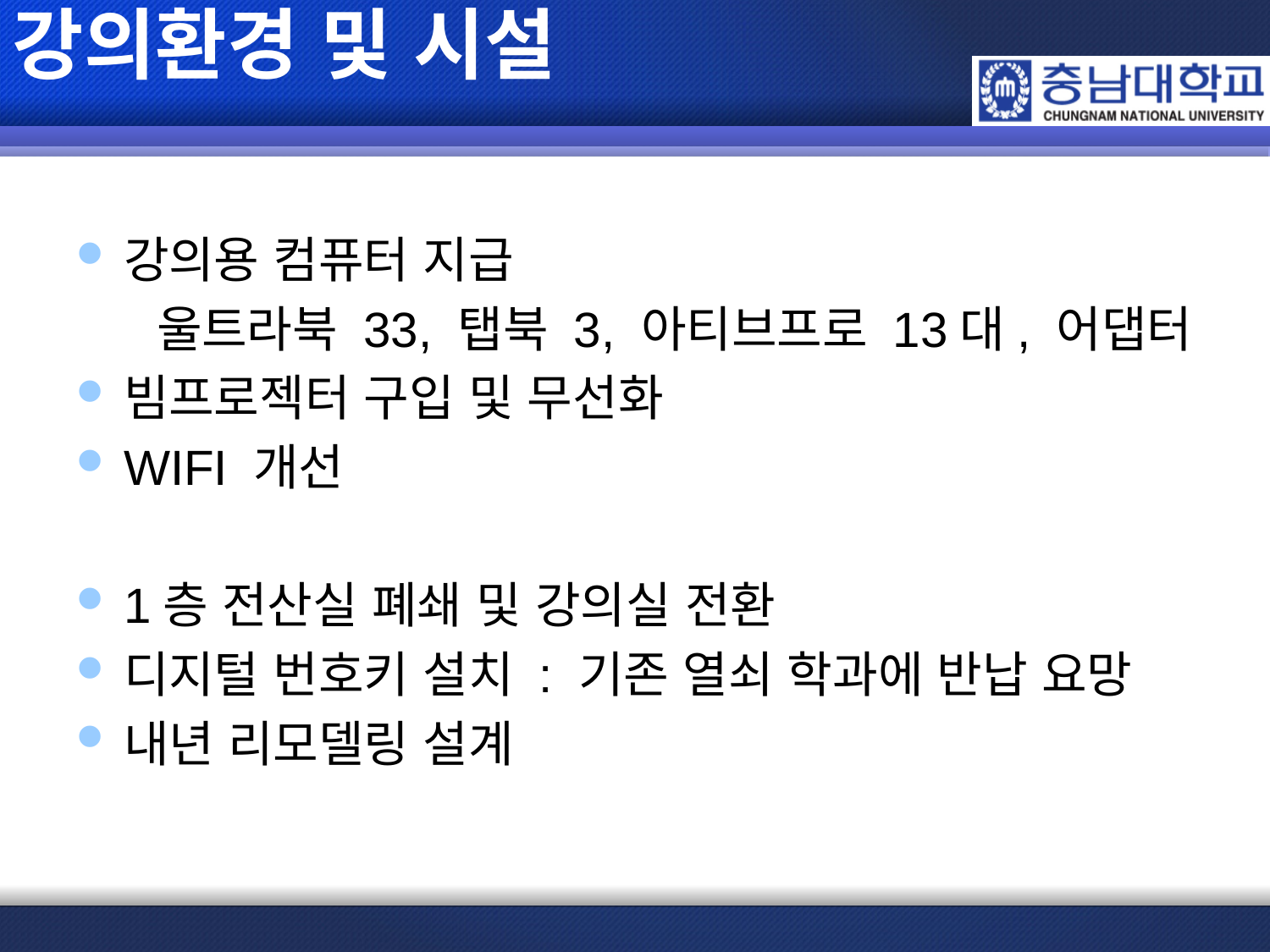

# 강의환경 및 시설
강의용 컴퓨터 지급
     울트라북 33, 탭북 3, 아티브프로 13대, 어댑터
빔프로젝터 구입 및 무선화
WIFI 개선

1층 전산실 폐쇄 및 강의실 전환
디지털 번호키 설치 : 기존 열쇠 학과에 반납 요망
내년 리모델링 설계